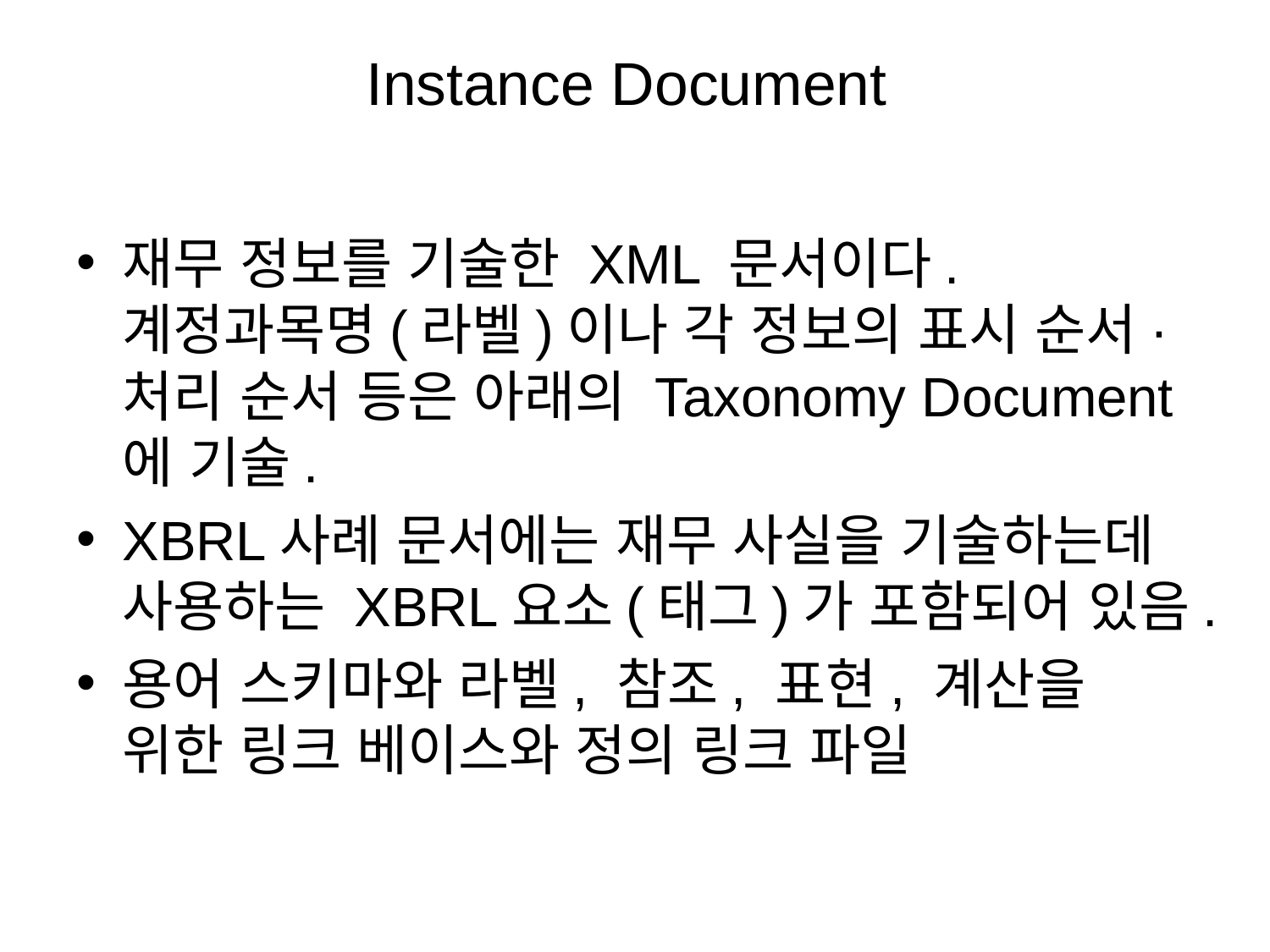

# Instance Document
재무 정보를 기술한 XML 문서이다. 계정과목명(라벨)이나 각 정보의 표시 순서·처리 순서 등은 아래의 Taxonomy Document에 기술.
XBRL사례 문서에는 재무 사실을 기술하는데 사용하는 XBRL요소(태그)가 포함되어 있음.
용어 스키마와 라벨, 참조, 표현, 계산을 위한 링크 베이스와 정의 링크 파일